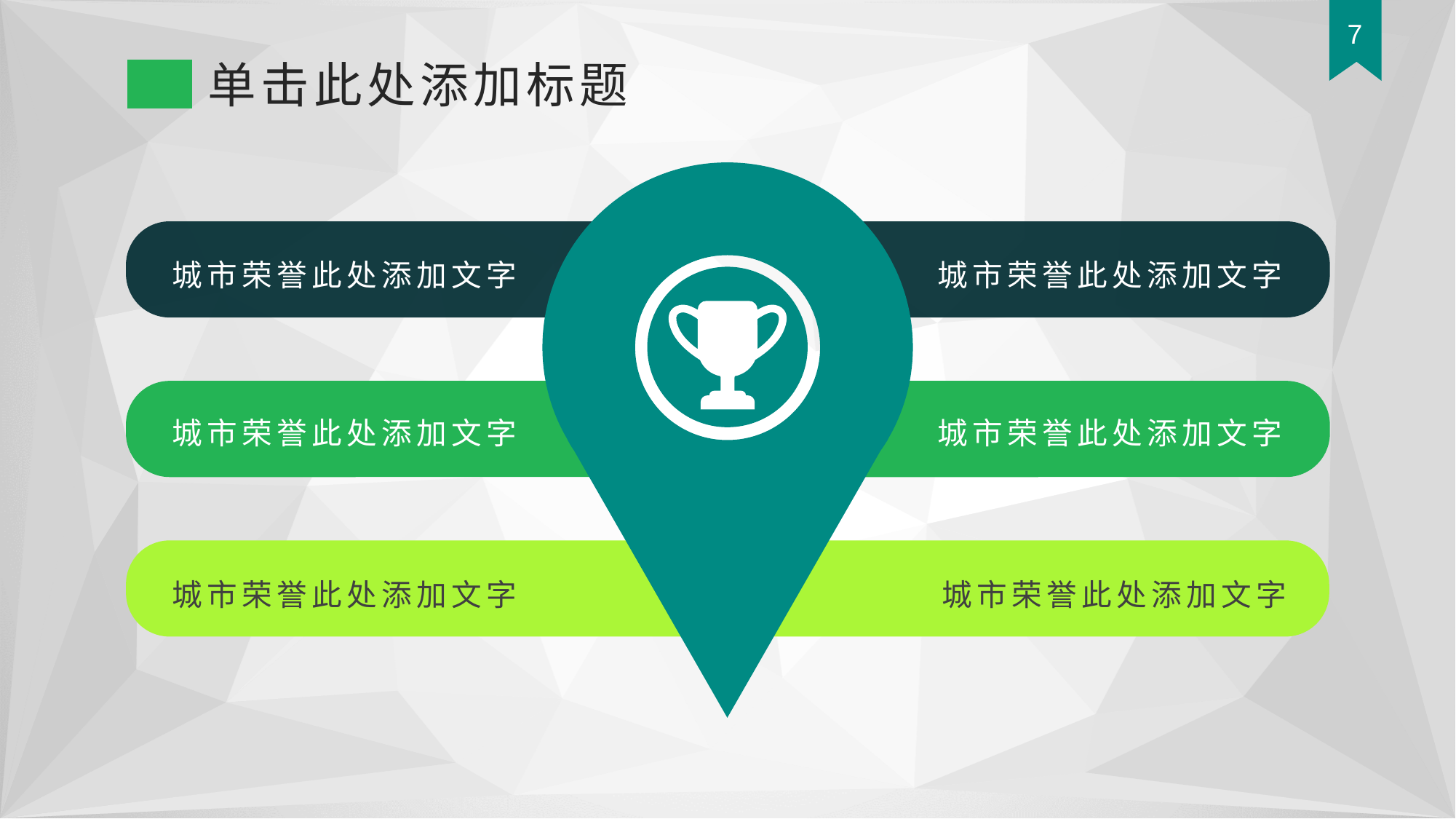

7
单击此处添加标题

城市荣誉此处添加文字
城市荣誉此处添加文字

城市荣誉此处添加文字
城市荣誉此处添加文字
城市荣誉此处添加文字

城市荣誉此处添加文字
城市荣誉此处添加文字